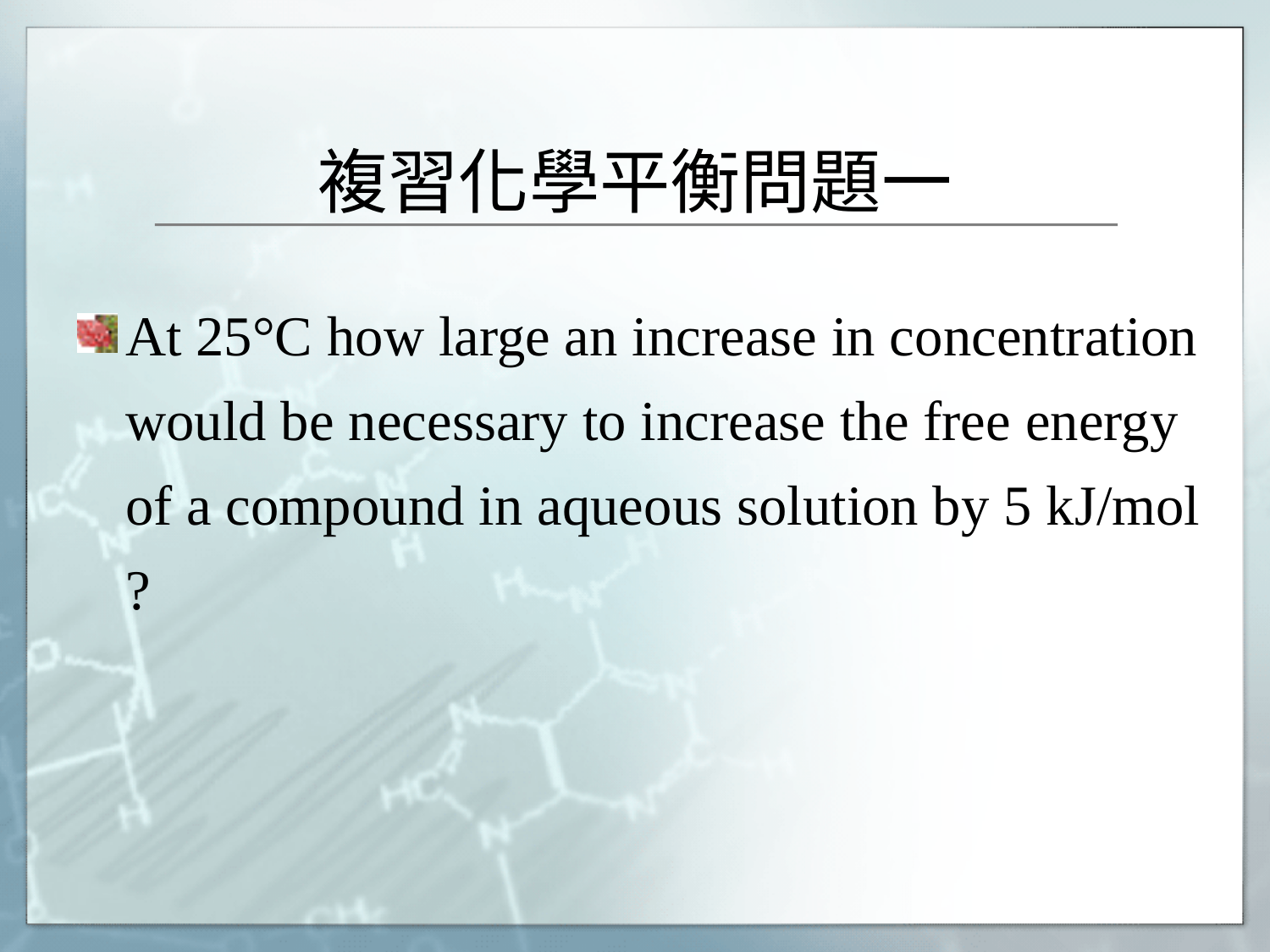

# 複習化學平衡問題一
At 25°C how large an increase in concentration would be necessary to increase the free energy of a compound in aqueous solution by 5 kJ/mol ?